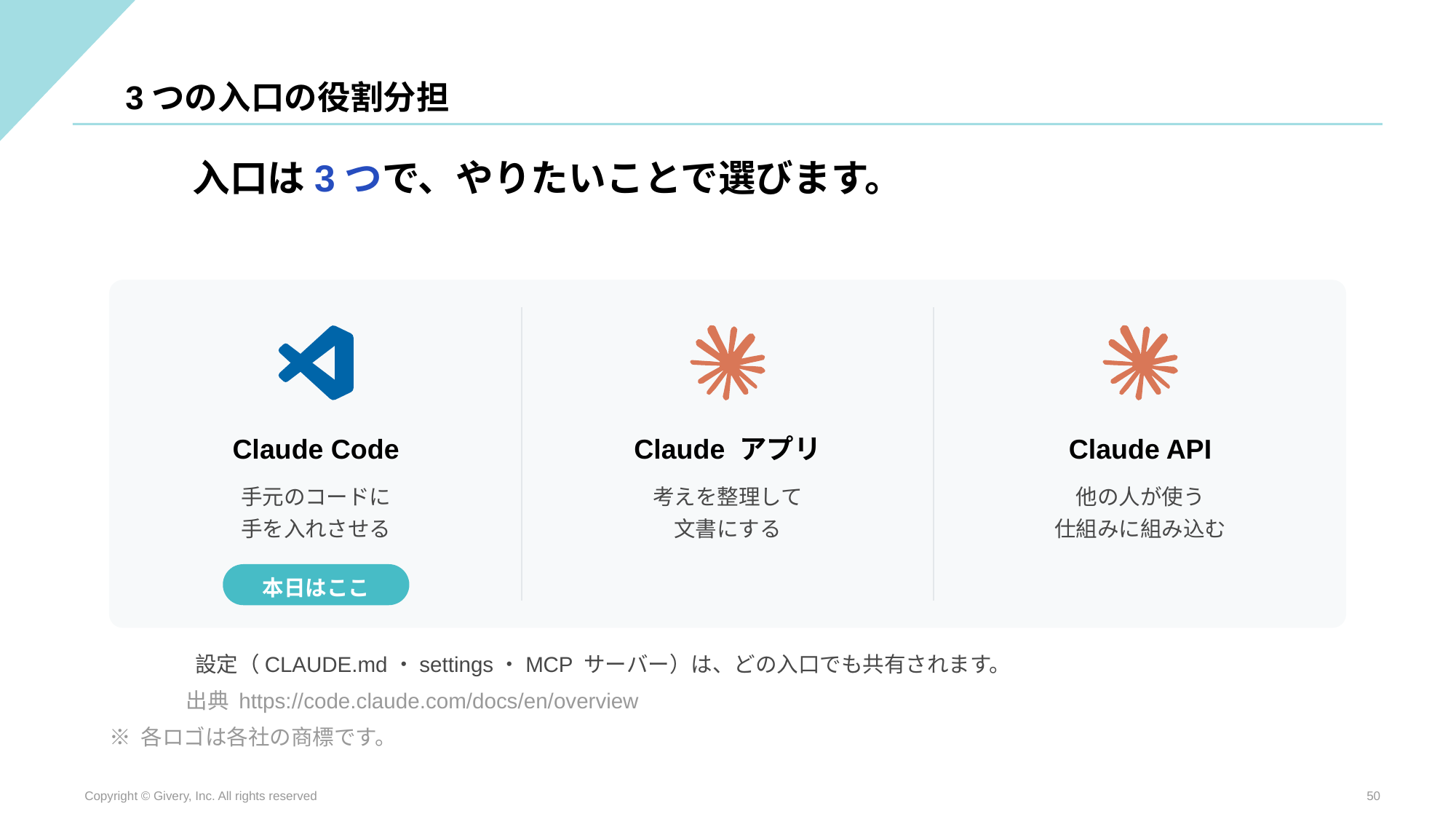

3つの入口の役割分担

入口は3つで、やりたいことで選びます。

Claude Code
Claude アプリ
Claude API
手元のコードに
手を入れさせる
考えを整理して
文書にする
他の人が使う
仕組みに組み込む

本日はここ
設定（CLAUDE.md・settings・MCP サーバー）は、どの入口でも共有されます。
出典 https://code.claude.com/docs/en/overview
※ 各ロゴは各社の商標です。
Copyright © Givery, Inc. All rights reserved
50